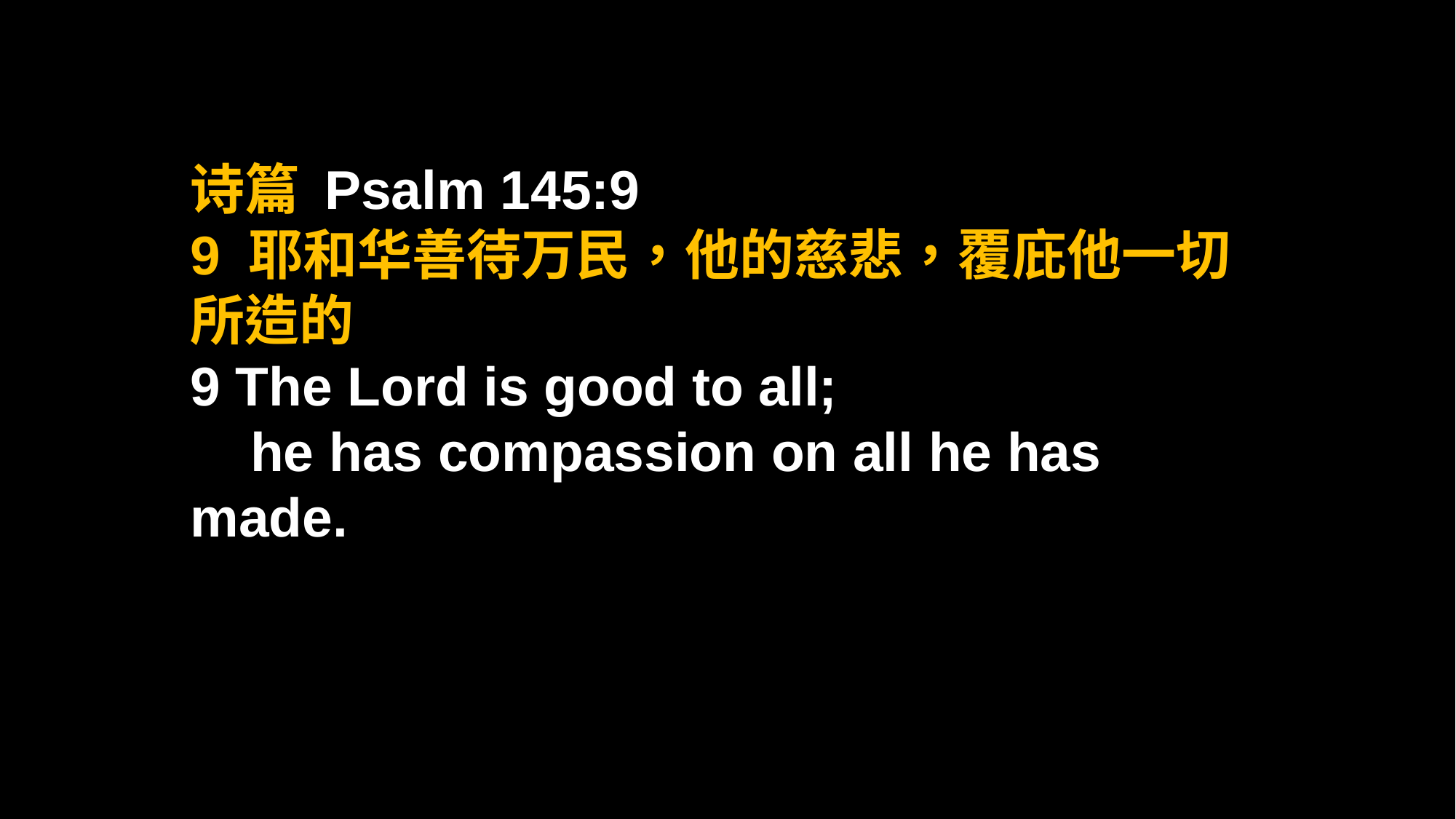

诗篇 Psalm 145:9
9 耶和华善待万民，他的慈悲，覆庇他一切所造的
9 The Lord is good to all;
    he has compassion on all he has made.